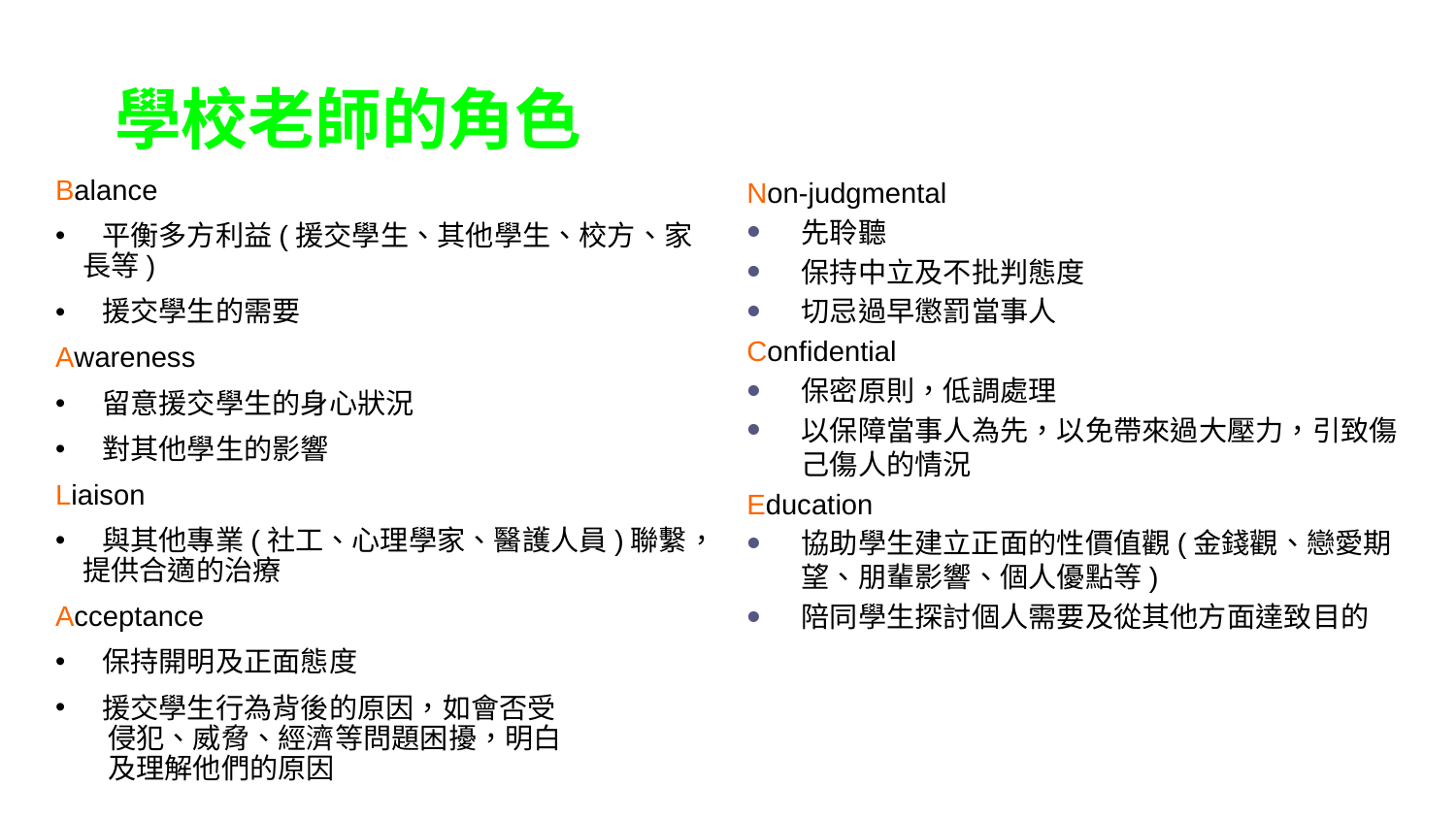

# 學校老師的角色
Non-judgmental
先聆聽
保持中立及不批判態度
切忌過早懲罰當事人
Confidential
保密原則，低調處理
以保障當事人為先，以免帶來過大壓力，引致傷己傷人的情況
Education
協助學生建立正面的性價值觀(金錢觀、戀愛期望、朋輩影響、個人優點等)
陪同學生探討個人需要及從其他方面達致目的

Balance
  平衡多方利益(援交學生、其他學生、校方、家長等)
  援交學生的需要
Awareness
  留意援交學生的身心狀況
  對其他學生的影響
Liaison
  與其他專業(社工、心理學家、醫護人員)聯繫，提供合適的治療
Acceptance
  保持開明及正面態度
  援交學生行為背後的原因，如會否受
    侵犯、威脅、經濟等問題困擾，明白
    及理解他們的原因